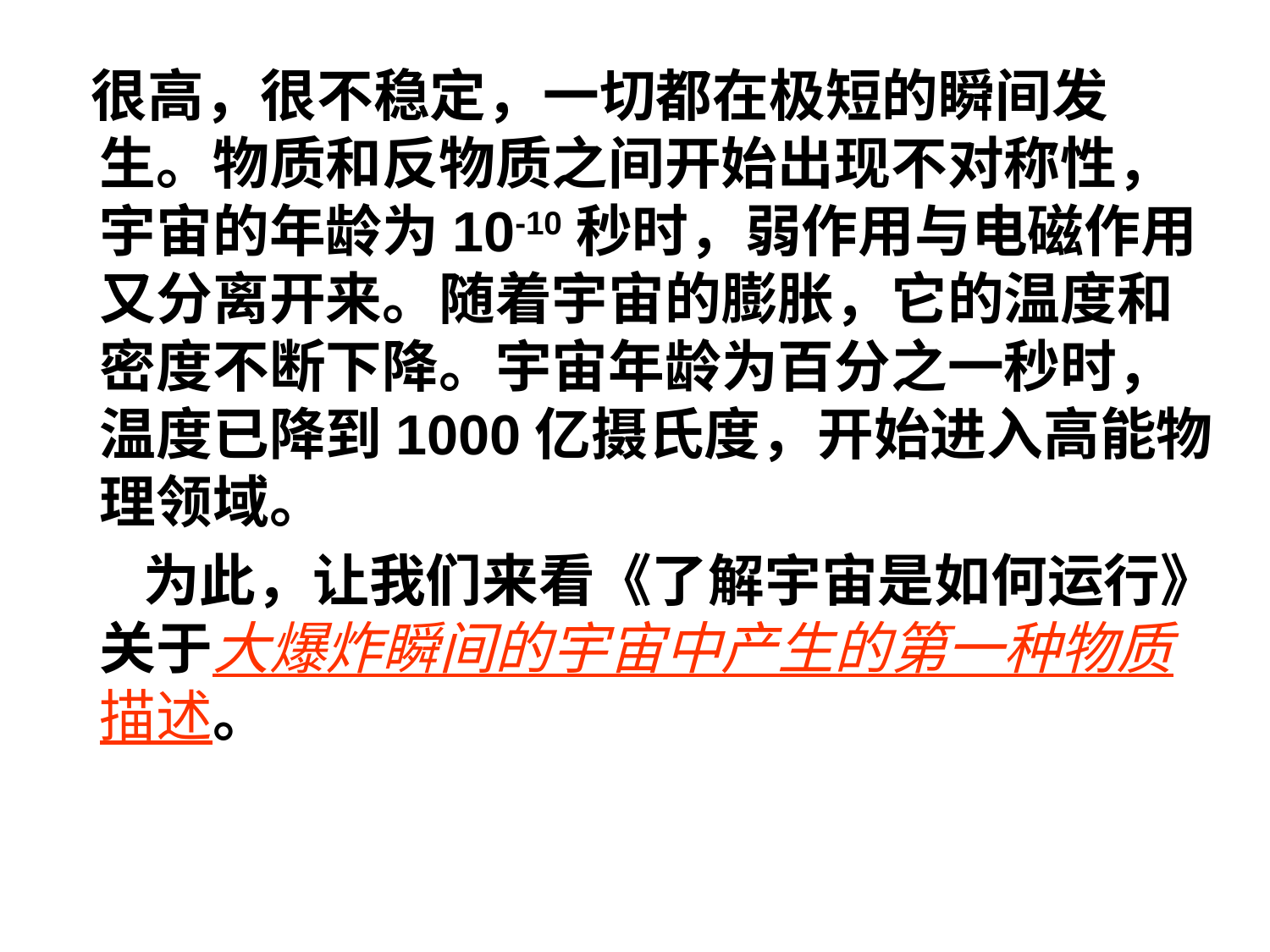

很高，很不稳定，一切都在极短的瞬间发生。物质和反物质之间开始出现不对称性，宇宙的年龄为10-10秒时，弱作用与电磁作用又分离开来。随着宇宙的膨胀，它的温度和密度不断下降。宇宙年龄为百分之一秒时，温度已降到1000亿摄氏度，开始进入高能物理领域。
      为此，让我们来看《了解宇宙是如何运行》关于大爆炸瞬间的宇宙中产生的第一种物质描述。